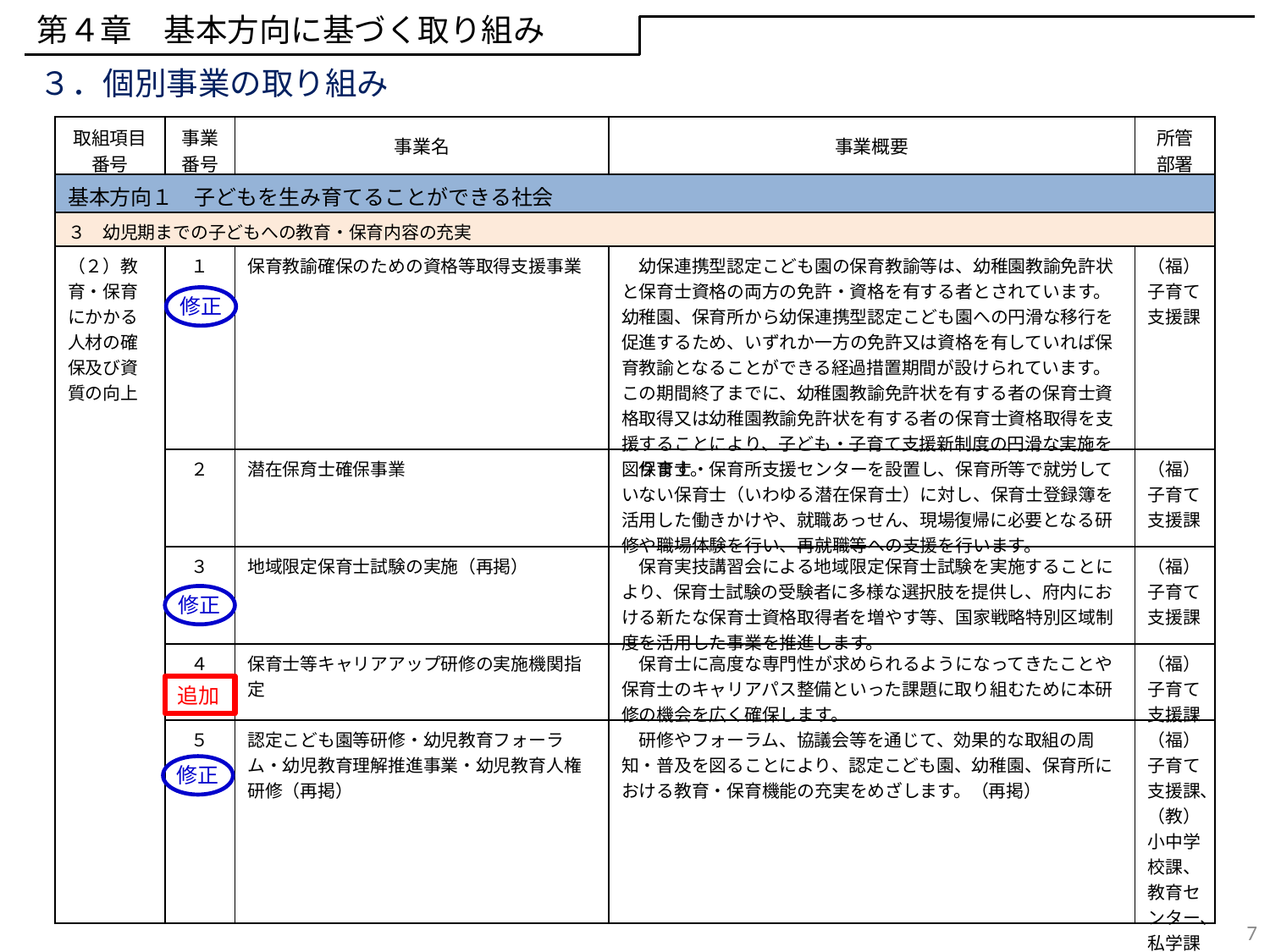

第４章　基本方向に基づく取り組み
３．個別事業の取り組み
| 取組項目 番号 | 事業 番号 | 事業名 | 事業概要 | 所管 部署 |
| --- | --- | --- | --- | --- |
| 基本方向１　子どもを生み育てることができる社会 |  |  |  |  |
| ３　幼児期までの子どもへの教育・保育内容の充実 |  |  |  |  |
| （２）教育・保育にかかる人材の確保及び資質の向上 | １ | 保育教諭確保のための資格等取得支援事業 | 幼保連携型認定こども園の保育教諭等は、幼稚園教諭免許状と保育士資格の両方の免許・資格を有する者とされています。幼稚園、保育所から幼保連携型認定こども園への円滑な移行を促進するため、いずれか一方の免許又は資格を有していれば保育教諭となることができる経過措置期間が設けられています。この期間終了までに、幼稚園教諭免許状を有する者の保育士資格取得又は幼稚園教諭免許状を有する者の保育士資格取得を支援することにより、子ども・子育て支援新制度の円滑な実施を図ります。 | （福）子育て支援課 |
|  | ２ | 潜在保育士確保事業 | 保育士・保育所支援センターを設置し、保育所等で就労していない保育士（いわゆる潜在保育士）に対し、保育士登録簿を活用した働きかけや、就職あっせん、現場復帰に必要となる研修や職場体験を行い、再就職等への支援を行います。 | （福）子育て支援課 |
|  | ３ | 地域限定保育士試験の実施（再掲） | 保育実技講習会による地域限定保育士試験を実施することにより、保育士試験の受験者に多様な選択肢を提供し、府内における新たな保育士資格取得者を増やす等、国家戦略特別区域制度を活用した事業を推進します。 | （福）子育て支援課 |
|  | ４ | 保育士等キャリアアップ研修の実施機関指定 | 保育士に高度な専門性が求められるようになってきたことや保育士のキャリアパス整備といった課題に取り組むために本研修の機会を広く確保します。 | （福）子育て支援課 |
| （３） | ５ | 認定こども園等研修・幼児教育フォーラム・幼児教育理解推進事業・幼児教育人権研修（再掲） | 研修やフォーラム、協議会等を通じて、効果的な取組の周知・普及を図ることにより、認定こども園、幼稚園、保育所における教育・保育機能の充実をめざします。（再掲） | （福）子育て支援課、（教）小中学校課、教育センター、 私学課 |

修正

修正
追加

修正
7